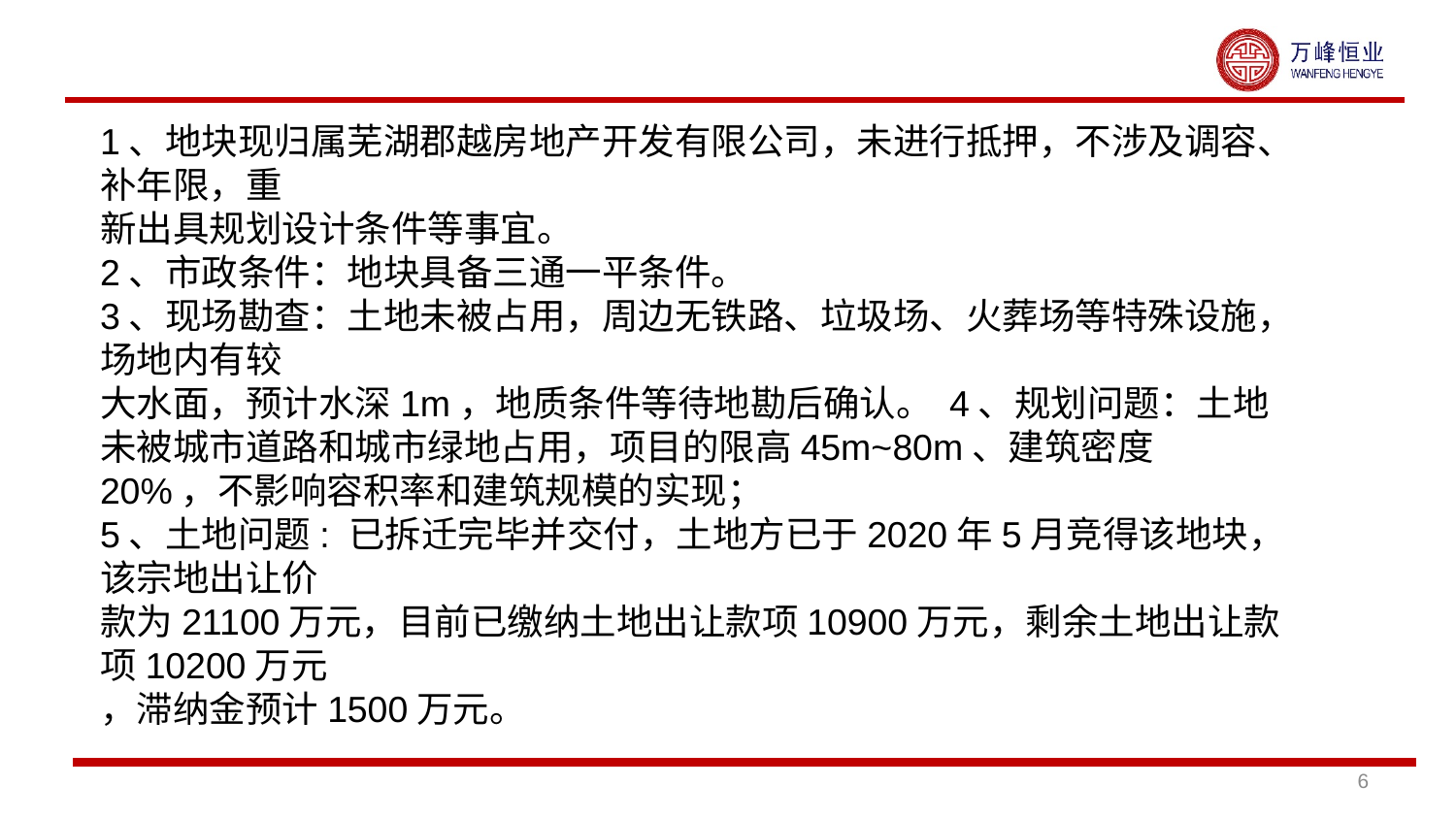

1、地块现归属芜湖郡越房地产开发有限公司，未进行抵押，不涉及调容、补年限，重
新出具规划设计条件等事宜。
2、市政条件：地块具备三通一平条件。
3、现场勘查：土地未被占用，周边无铁路、垃圾场、火葬场等特殊设施，场地内有较
大水面，预计水深1m，地质条件等待地勘后确认。 4、规划问题：土地未被城市道路和城市绿地占用，项目的限高45m~80m、建筑密度
20%，不影响容积率和建筑规模的实现；
5、土地问题: 已拆迁完毕并交付，土地方已于2020年5月竞得该地块，该宗地出让价
款为21100万元，目前已缴纳土地出让款项10900万元，剩余土地出让款项10200万元
，滞纳金预计1500万元。